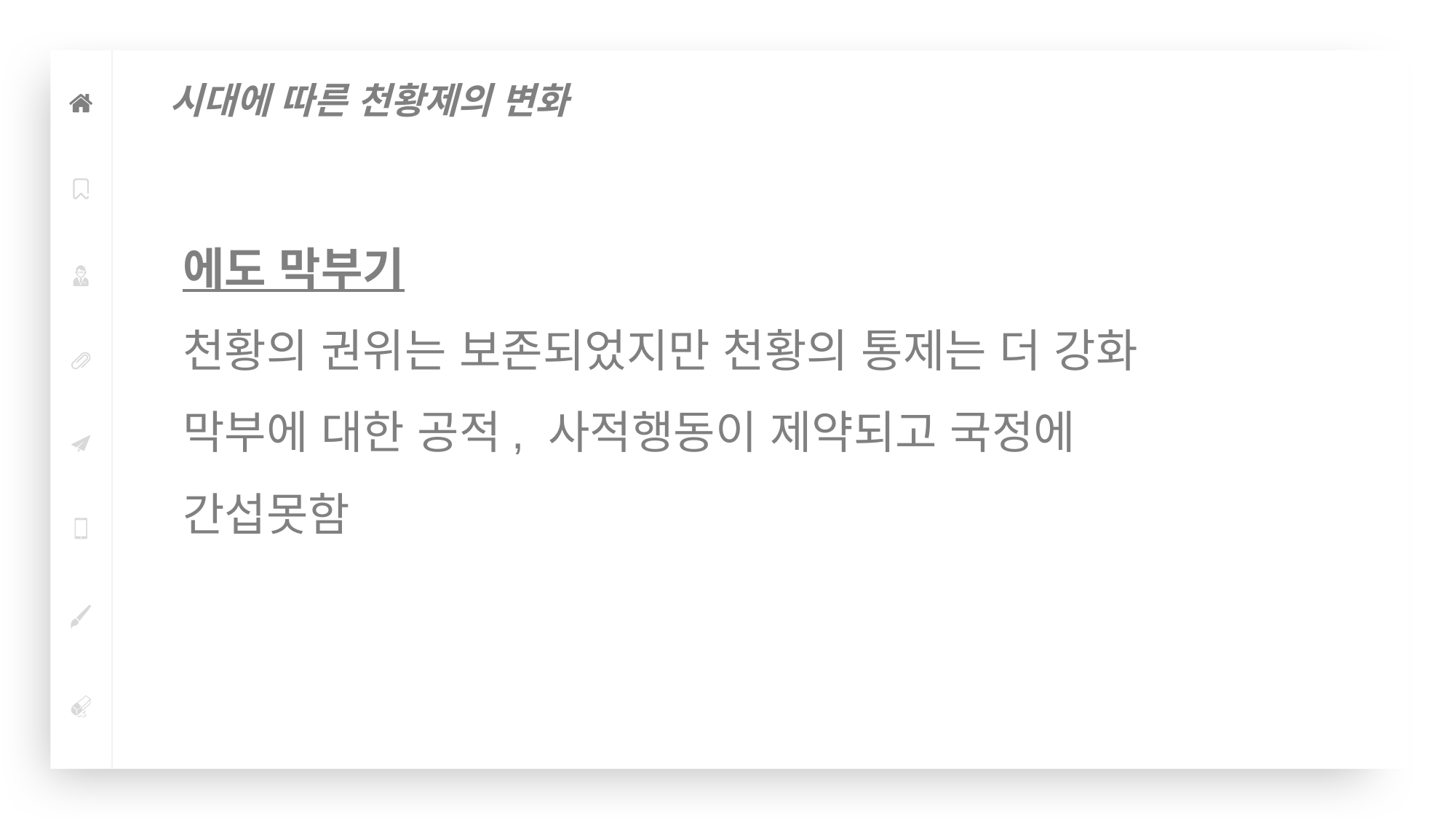

시대에 따른 천황제의 변화

에도 막부기
천황의 권위는 보존되었지만 천황의 통제는 더 강화 막부에 대한 공적, 사적행동이 제약되고 국정에 간섭못함